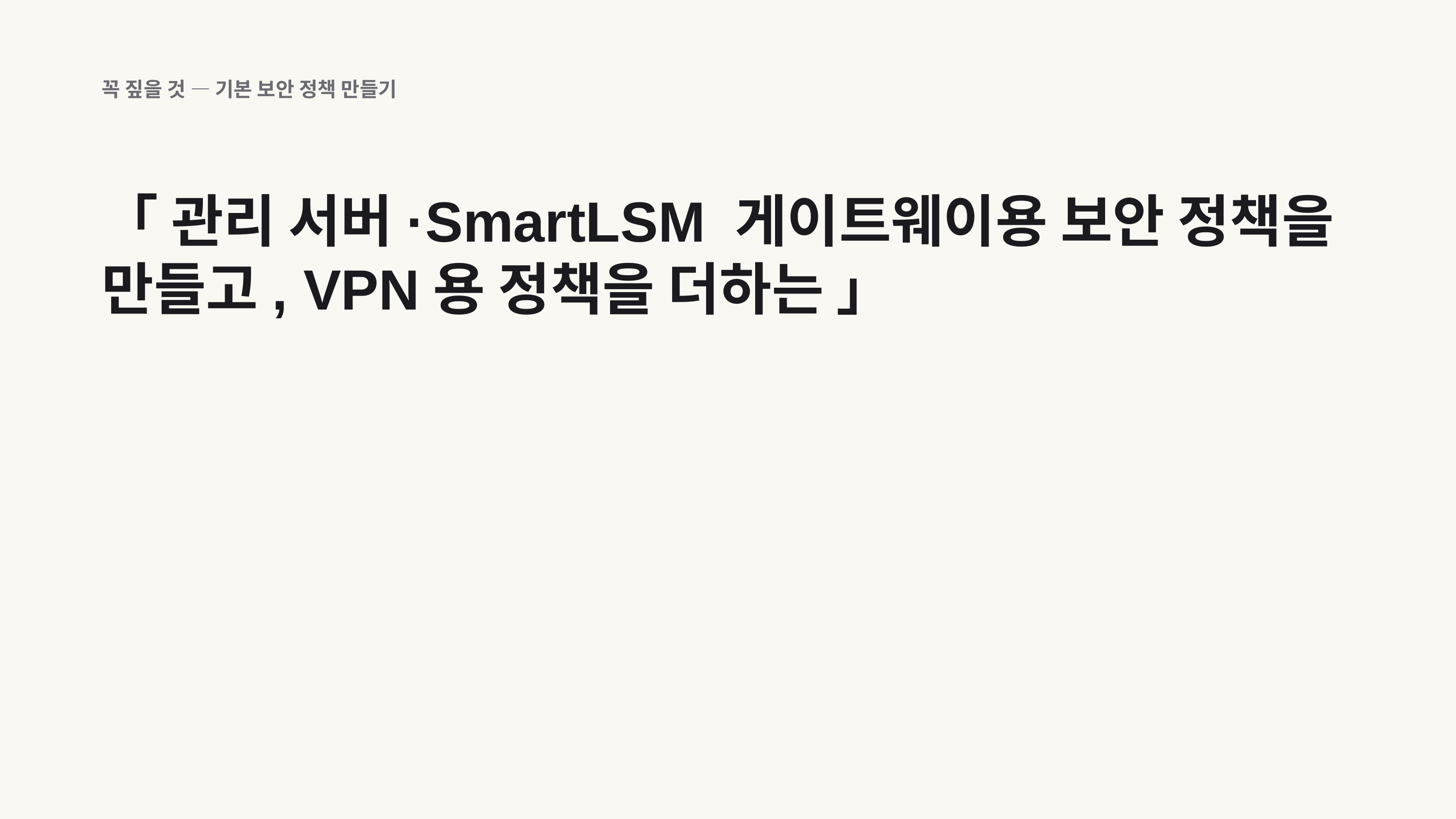

꼭 짚을 것 — 기본 보안 정책 만들기
「 관리 서버·SmartLSM 게이트웨이용 보안 정책을 만들고, VPN용 정책을 더하는 」